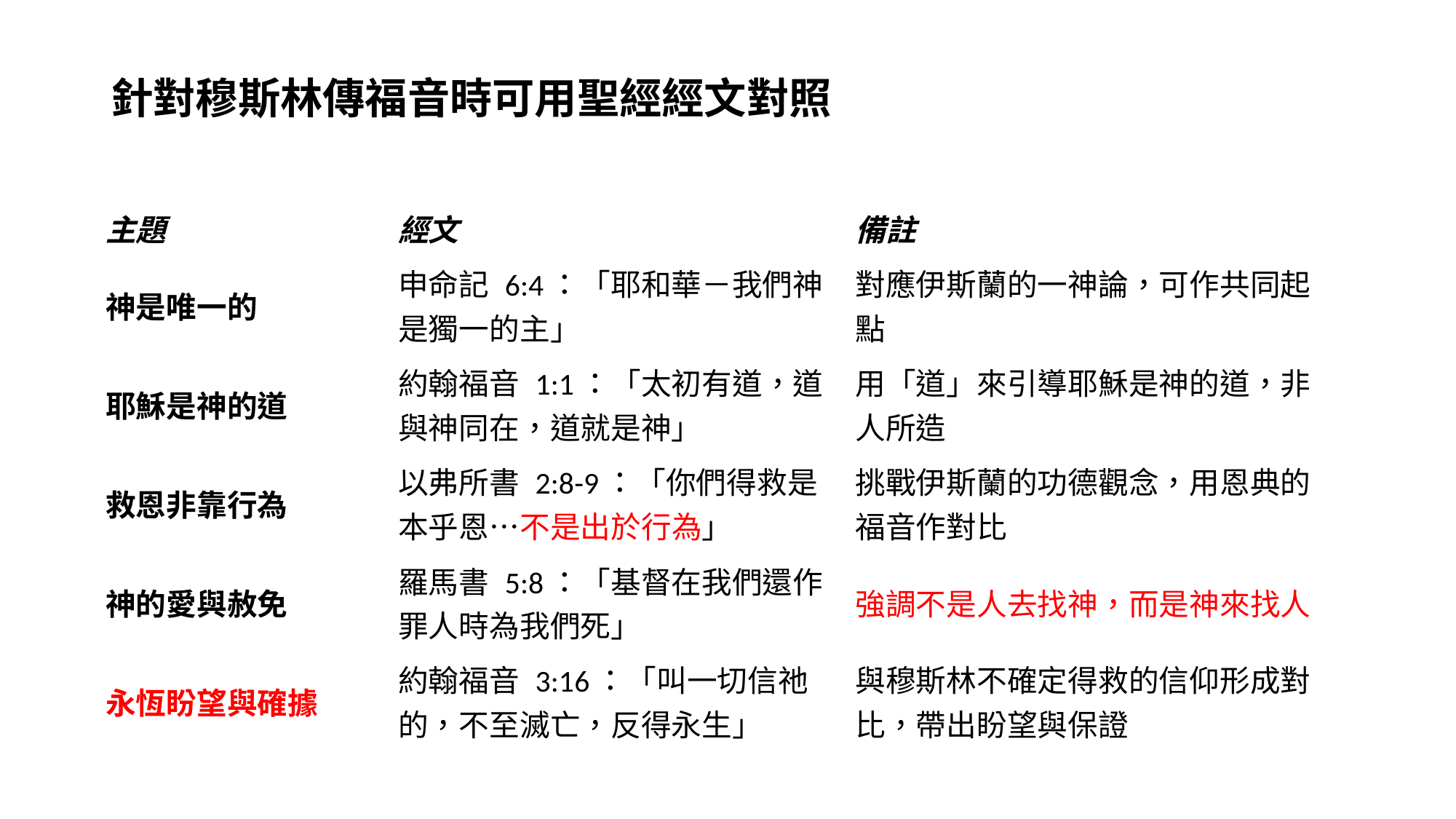

# 針對穆斯林傳福音時可用聖經經文對照
| 主題 | 經文 | 備註 |
| --- | --- | --- |
| 神是唯一的 | 申命記 6:4：「耶和華－我們神是獨一的主」 | 對應伊斯蘭的一神論，可作共同起點 |
| 耶穌是神的道 | 約翰福音 1:1：「太初有道，道與神同在，道就是神」 | 用「道」來引導耶穌是神的道，非人所造 |
| 救恩非靠行為 | 以弗所書 2:8-9：「你們得救是本乎恩…不是出於行為」 | 挑戰伊斯蘭的功德觀念，用恩典的福音作對比 |
| 神的愛與赦免 | 羅馬書 5:8：「基督在我們還作罪人時為我們死」 | 強調不是人去找神，而是神來找人 |
| 永恆盼望與確據 | 約翰福音 3:16：「叫一切信祂的，不至滅亡，反得永生」 | 與穆斯林不確定得救的信仰形成對比，帶出盼望與保證 |